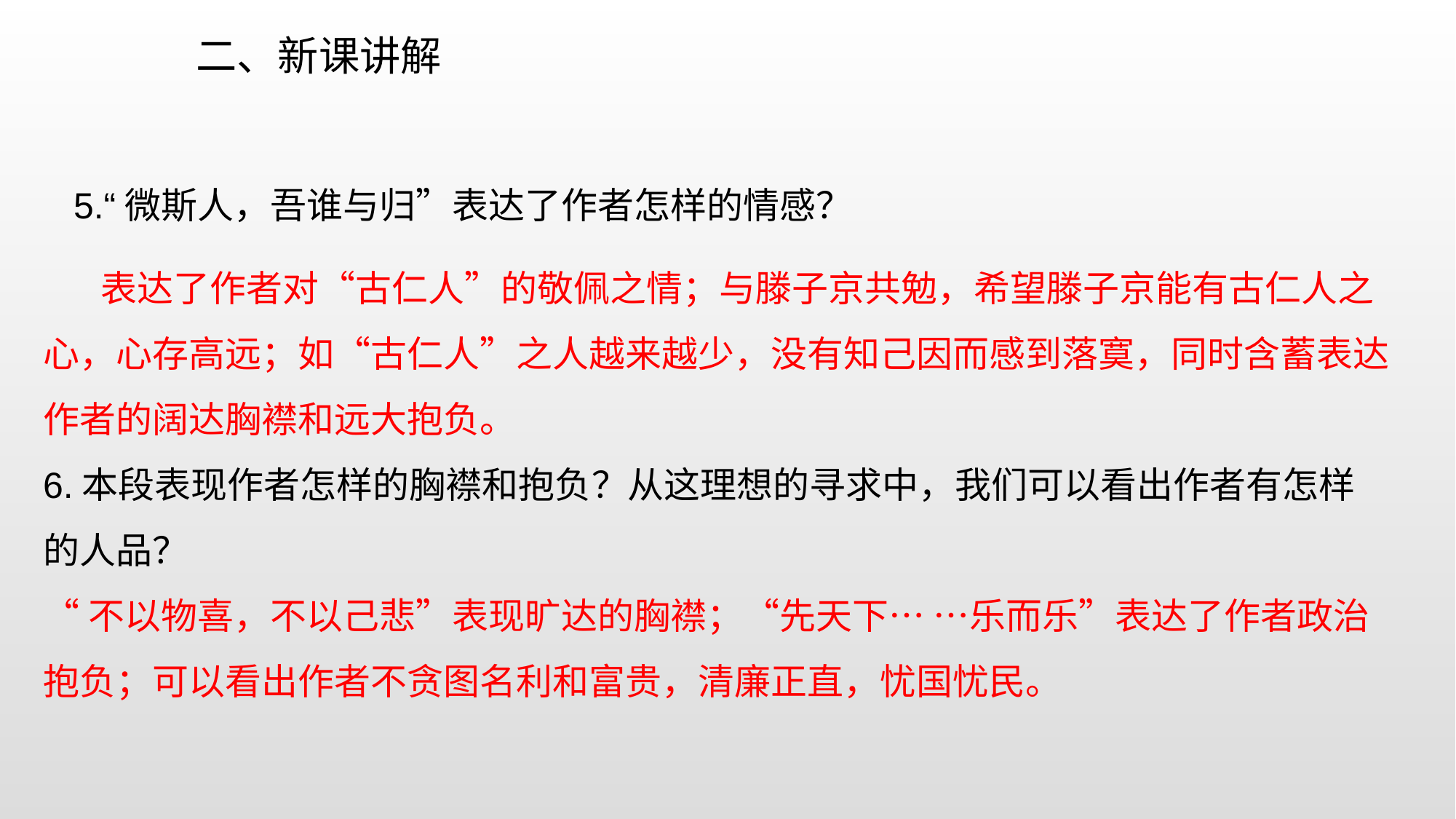

二、新课讲解

   5.“微斯人，吾谁与归”表达了作者怎样的情感？
      表达了作者对“古仁人”的敬佩之情；与滕子京共勉，希望滕子京能有古仁人之心，心存高远；如“古仁人”之人越来越少，没有知己因而感到落寞，同时含蓄表达作者的阔达胸襟和远大抱负。
6.本段表现作者怎样的胸襟和抱负？从这理想的寻求中，我们可以看出作者有怎样的人品？
“不以物喜，不以己悲”表现旷达的胸襟；“先天下… …乐而乐”表达了作者政治抱负；可以看出作者不贪图名利和富贵，清廉正直，忧国忧民。